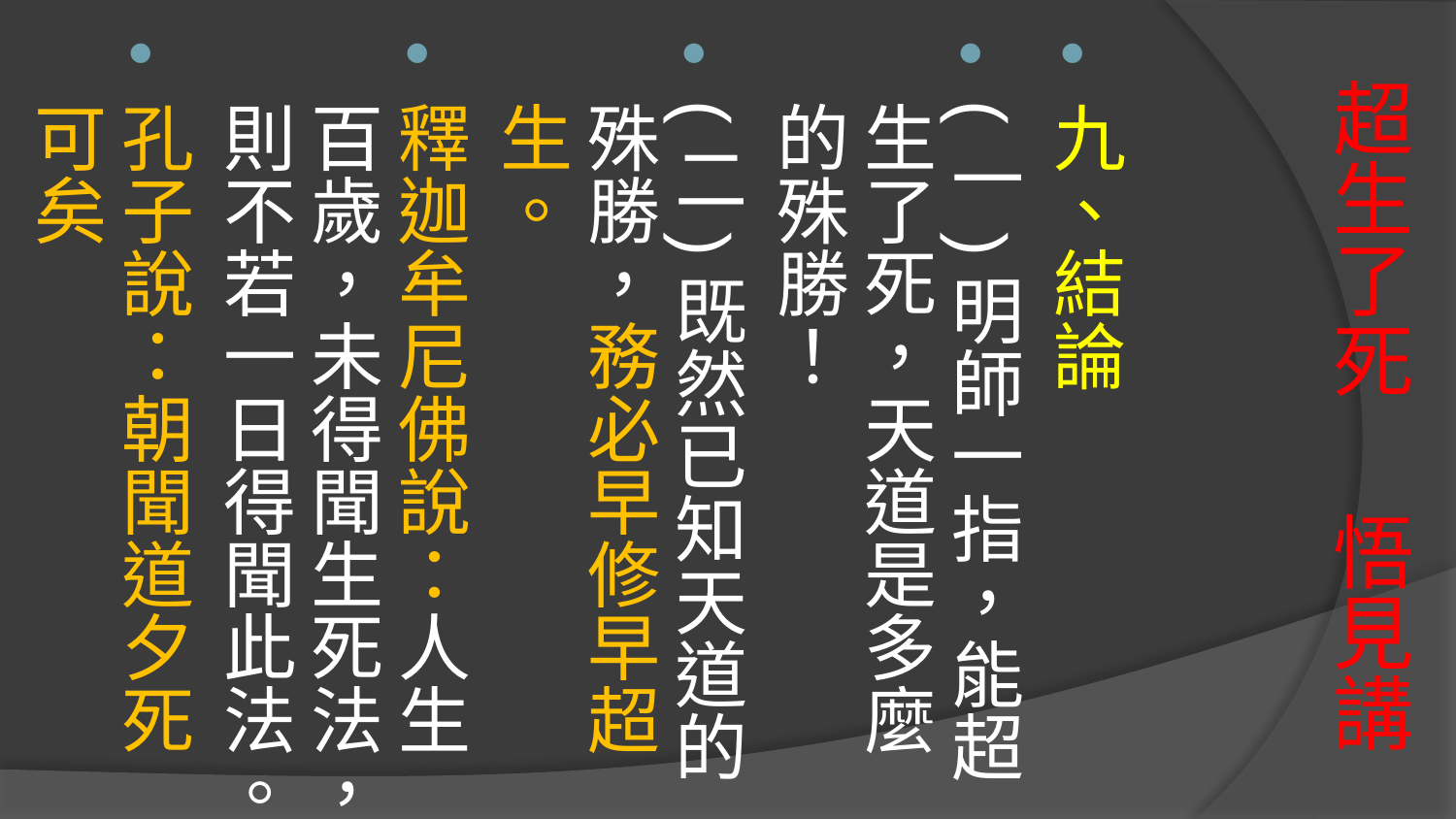

九、結論
(一)明師一指，能超生了死，天道是多麼的殊勝！
(二)既然已知天道的殊勝，務必早修早超生。
釋迦牟尼佛說：人生百歲，未得聞生死法，則不若一日得聞此法。
孔子說：朝聞道夕死可矣
# 超生了死      悟見講